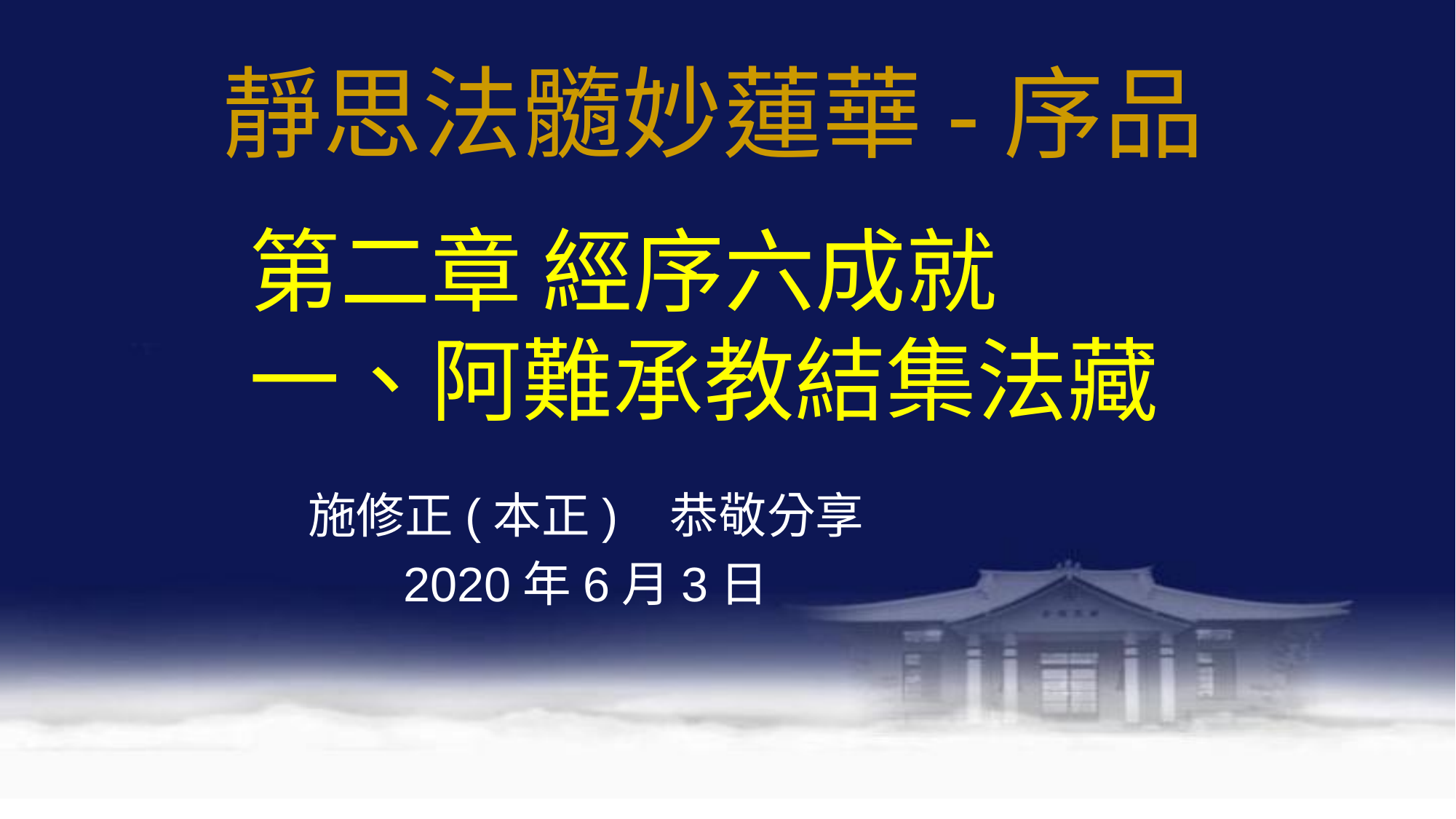

# 靜思法髓妙蓮華-序品
第二章 經序六成就
一、阿難承教結集法藏
施修正(本正)   恭敬分享
2020年6月3日